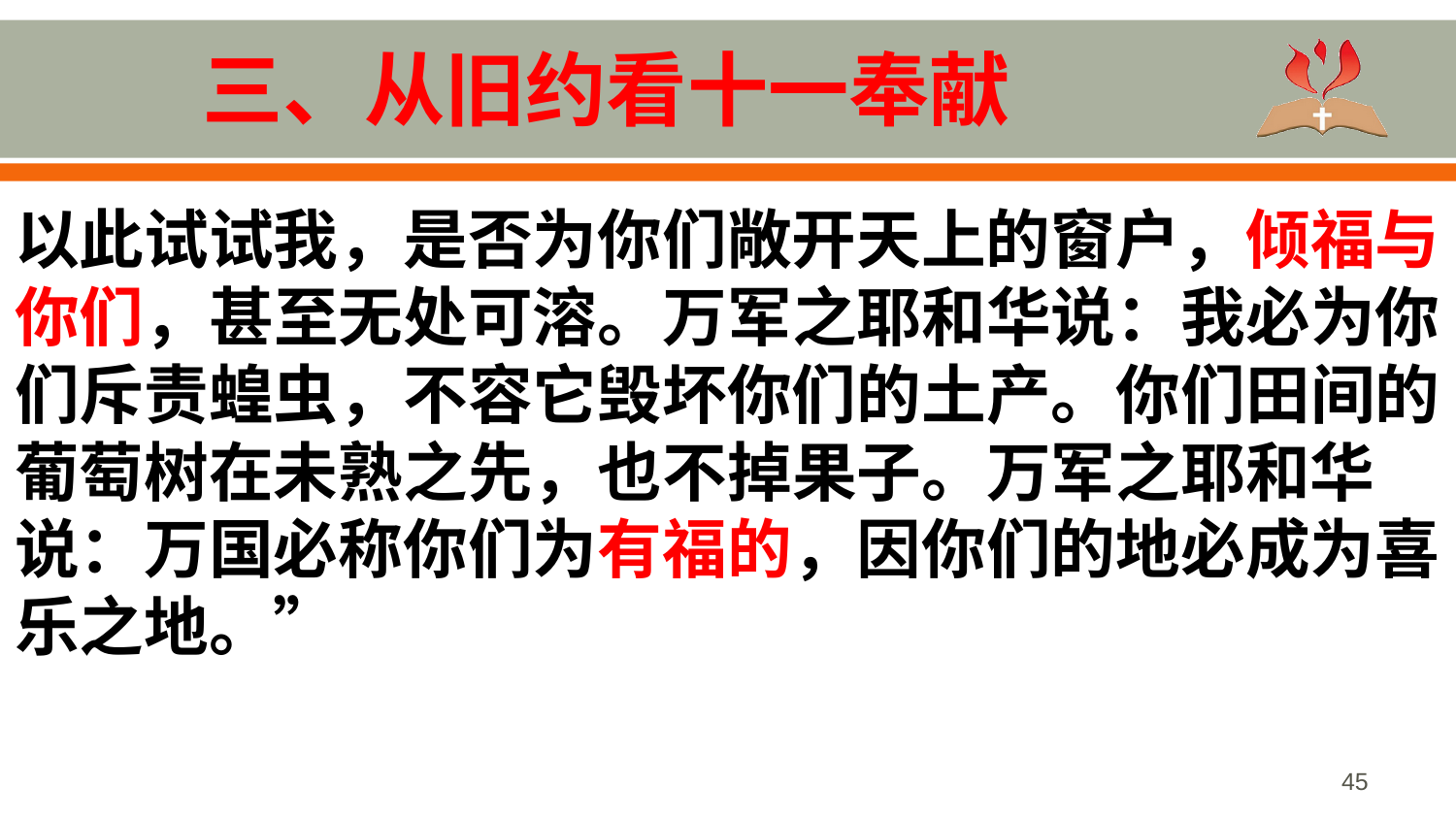

# 三、从旧约看十一奉献
以此试试我，是否为你们敞开天上的窗户，倾福与你们，甚至无处可溶。万军之耶和华说：我必为你们斥责蝗虫，不容它毁坏你们的土产。你们田间的葡萄树在未熟之先，也不掉果子。万军之耶和华说：万国必称你们为有福的，因你们的地必成为喜乐之地。”

45